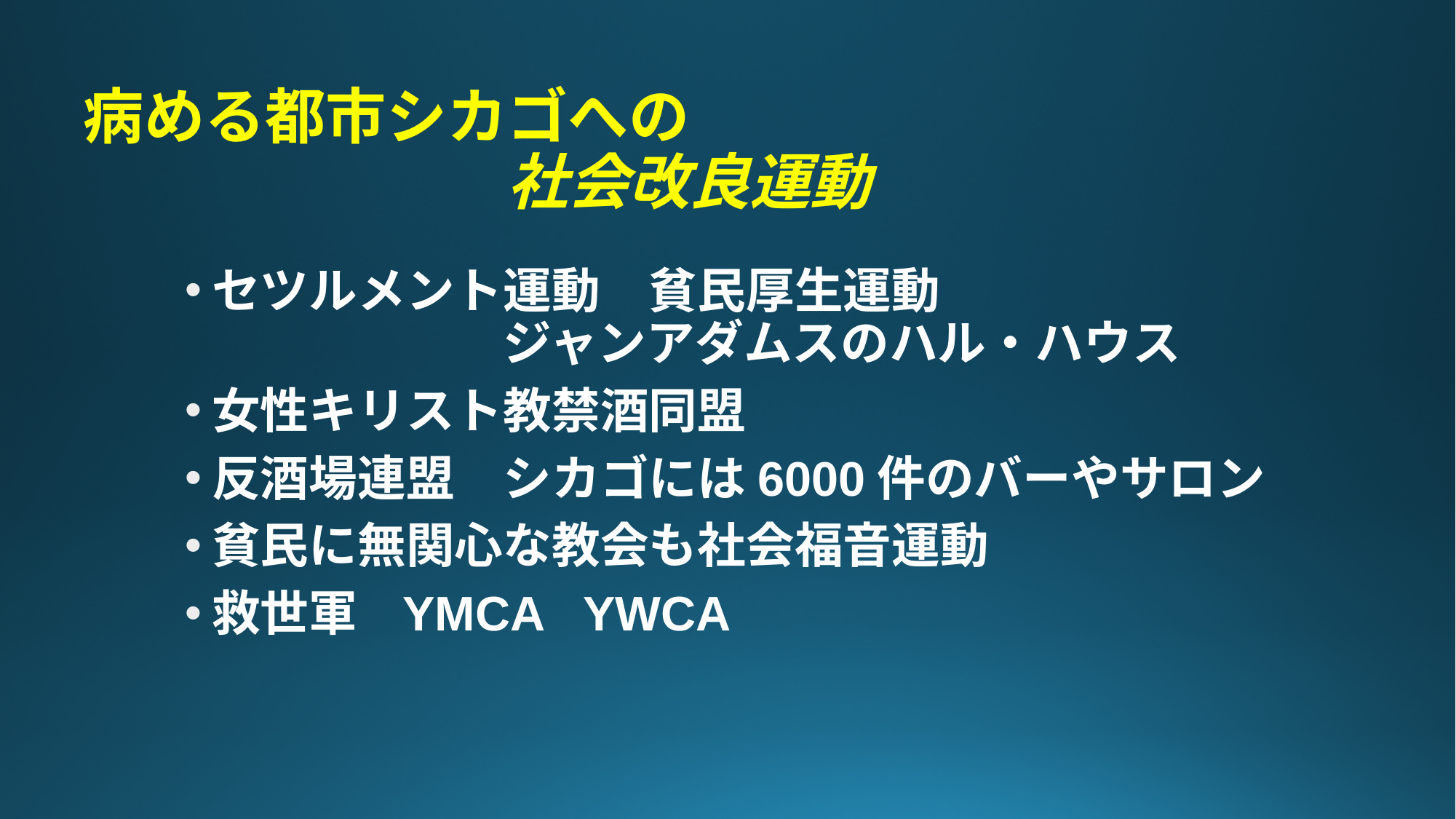

# 病める都市シカゴへの 　　　　　　　社会改良運動
セツルメント運動　貧民厚生運動　　　　　　　　　　　　ジャンアダムスのハル・ハウス
女性キリスト教禁酒同盟
反酒場連盟　シカゴには6000件のバーやサロン
貧民に無関心な教会も社会福音運動
救世軍   YMCA   YWCA